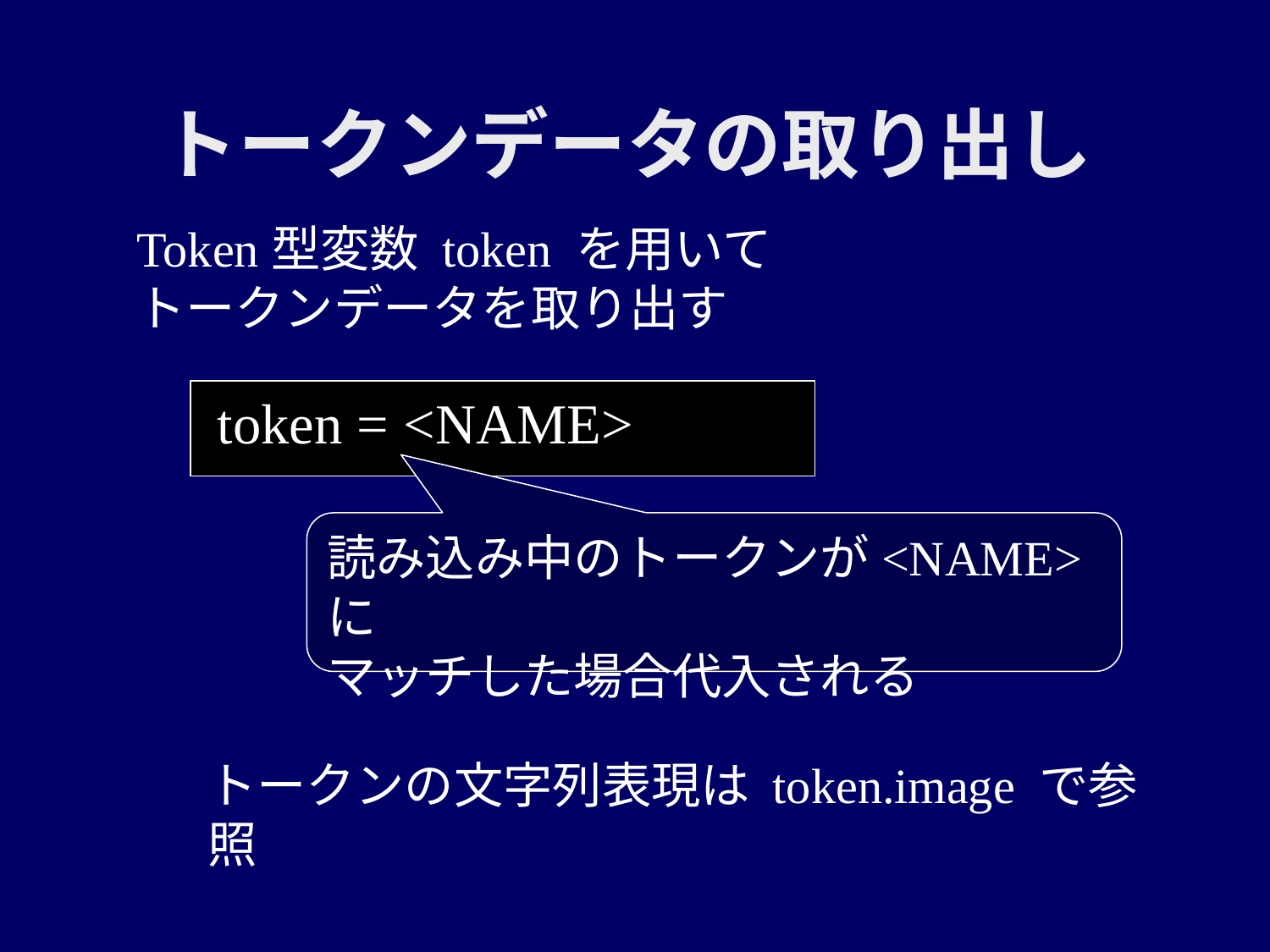

# トークンデータの取り出し
Token型変数 token を用いて
トークンデータを取り出す
 token = <NAME>
読み込み中のトークンが<NAME>に
マッチした場合代入される
トークンの文字列表現は token.image で参照